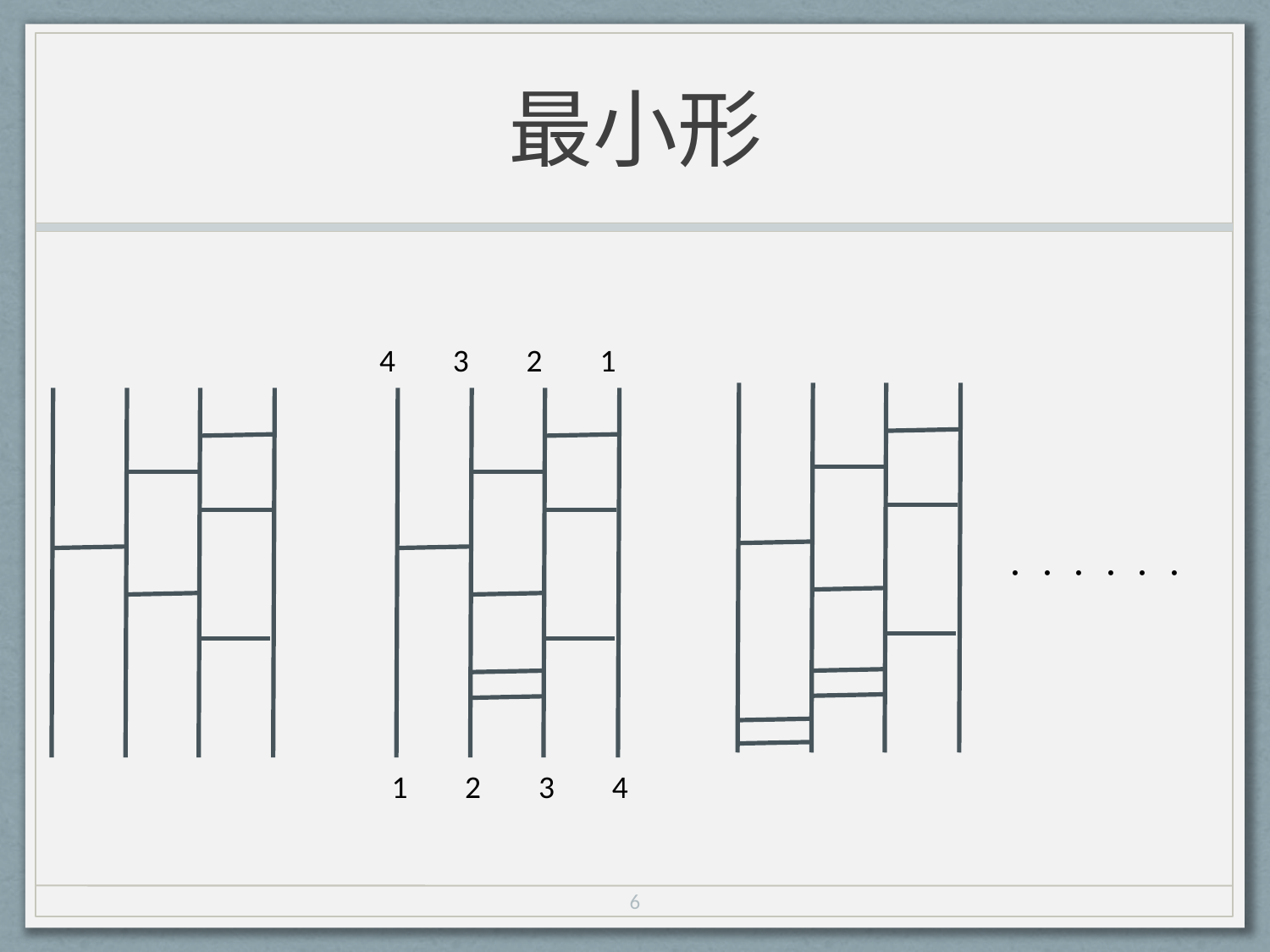

# 最小形
4        3        2        1
．．．．．．
1        2        3        4
6